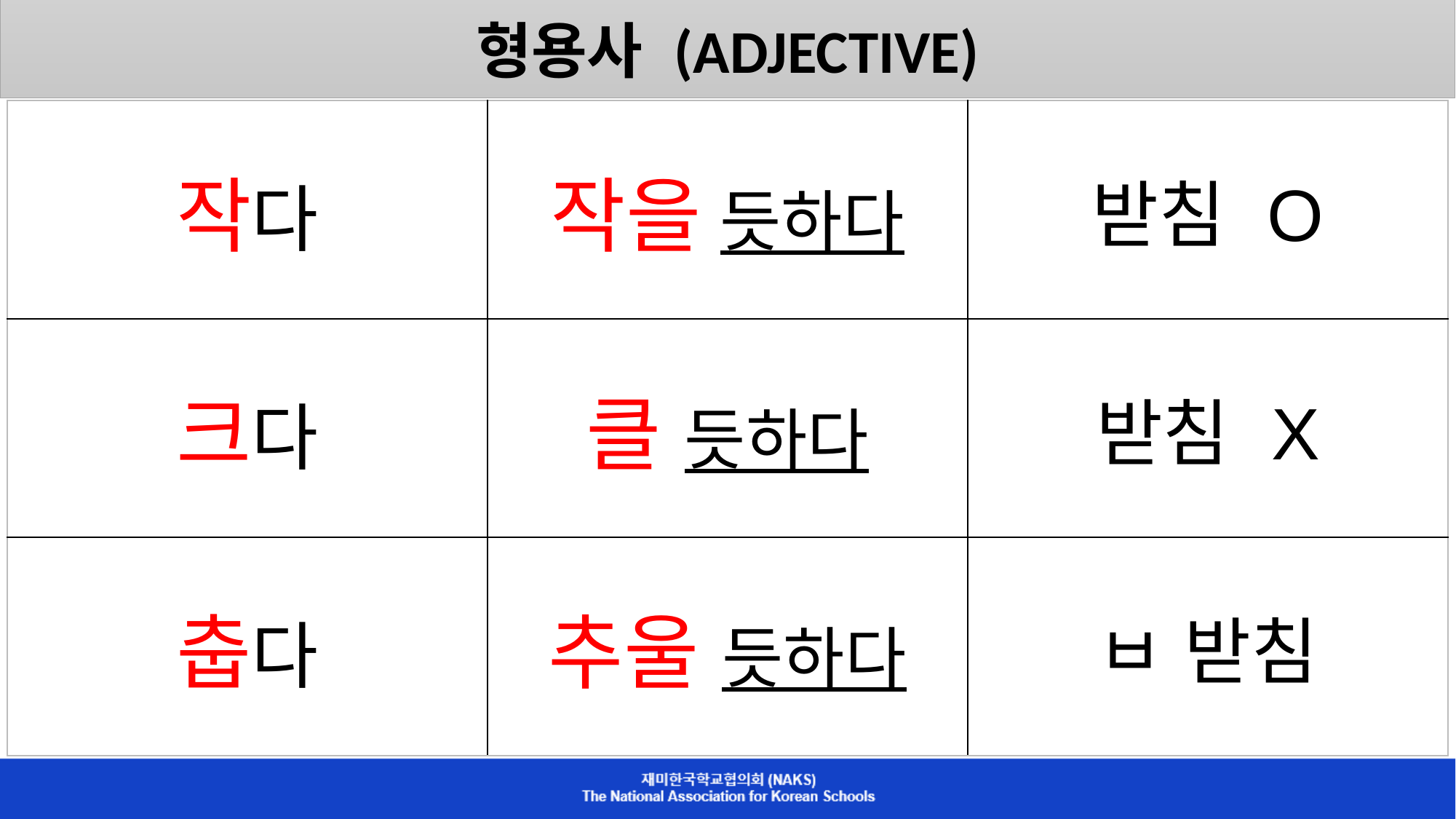

형용사 (ADJECTIVE)
| 작다 | 작을 듯하다 | 받침 O |
| --- | --- | --- |
| 크다 | 클 듯하다 | 받침 X |
| 춥다 | 추울 듯하다 | ㅂ 받침 |